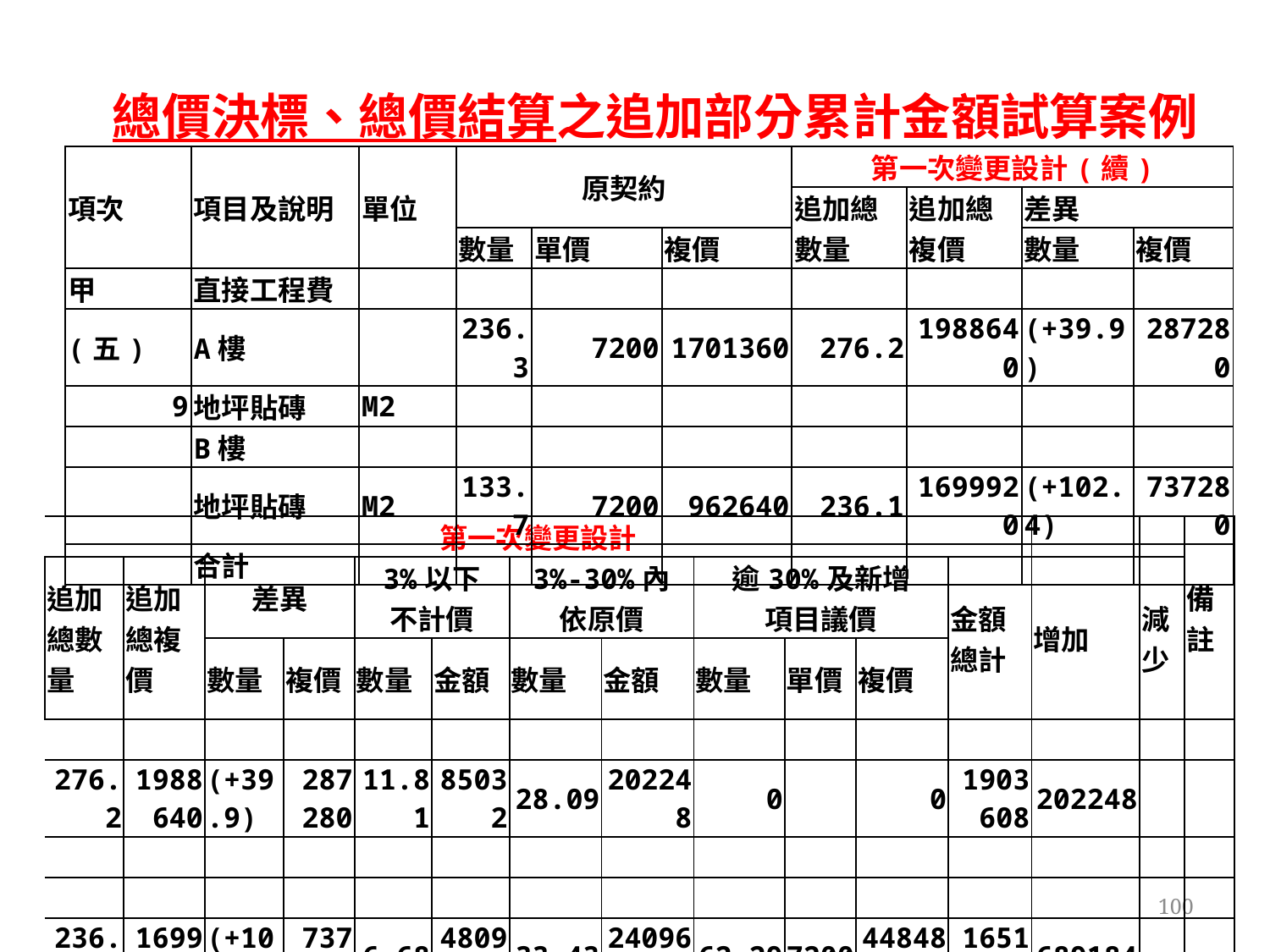

總價決標、總價結算之追加部分累計金額試算案例
| 項次 | 項目及說明 | 單位 | 原契約 |  |  | 第一次變更設計(續) |  |  |  |  |
| --- | --- | --- | --- | --- | --- | --- | --- | --- | --- | --- |
|  |  |  |  |  |  | 追加總數量 | 追加總複價 | 差異 |  |  |
|  |  |  | 數量 | 單價 | 複價 |  |  | 數量 | 複價 |  |
| 甲 | 直接工程費 |  |  |  |  |  |  |  |  |  |
| (五) | A樓 |  | 236.3 | 7200 | 1701360 | 276.2 | 1988640 | (+39.9) | 287280 |  |
| 9 | 地坪貼磚 | M2 |  |  |  |  |  |  |  |  |
|  | B樓 |  |  |  |  |  |  |  |  |  |
|  | 地坪貼磚 | M2 | 133.7 | 7200 | 962640 | 236.1 | 1699920 | (+102.4) | 737280 |  |
|  | 合計 |  |  |  |  |  |  |  |  |  |
| 第一次變更設計 |  |  |  |  |  |  |  |  |  |  |  |  |  | 備 註 |
| --- | --- | --- | --- | --- | --- | --- | --- | --- | --- | --- | --- | --- | --- | --- |
| 追加總數量 | 追加 總複價 | 差異 |  | 3%以下 不計價 |  | 3%-30%內 依原價 |  | 逾30%及新增 項目議價 |  |  | 金額 總計 | 增加 | 減少 |  |
|  |  | 數量 | 複價 | 數量 | 金額 | 數量 | 金額 | 數量 | 單價 | 複價 |  |  |  |  |
|  |  |  |  |  |  |  |  |  |  |  |  |  |  |  |
| 276.2 | 1988640 | (+39.9) | 287280 | 11.81 | 85032 | 28.09 | 202248 | 0 |  | 0 | 1903608 | 202248 |  |  |
|  |  |  |  |  |  |  |  |  |  |  |  |  |  |  |
|  |  |  |  |  |  |  |  |  |  |  |  |  |  |  |
| 236.1 | 1699920 | (+102.4) | 737280 | 6.68 | 48096 | 33.43 | 240969 | 62.29 | 7200 | 448488 | 1651824 | 689184 |  |  |
|  |  |  |  |  |  |  |  |  |  |  |  |  |  |  |
100